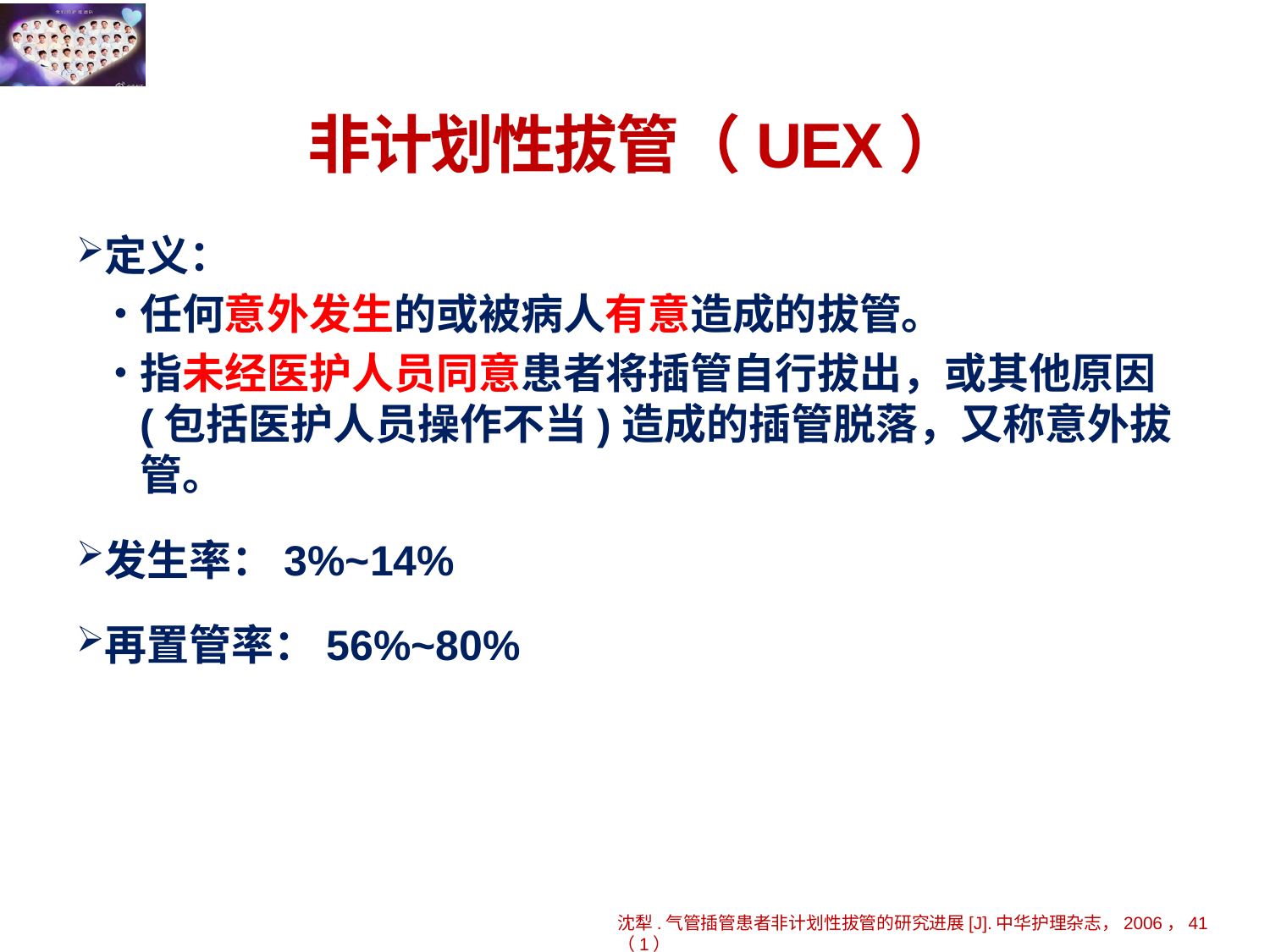

# 非计划性拔管（UEX）
定义：
任何意外发生的或被病人有意造成的拔管。
指未经医护人员同意患者将插管自行拔出，或其他原因(包括医护人员操作不当)造成的插管脱落，又称意外拔管。
发生率：3%~14%
再置管率：56%~80%

沈犁.气管插管患者非计划性拔管的研究进展[J].中华护理杂志，2006，41（1）